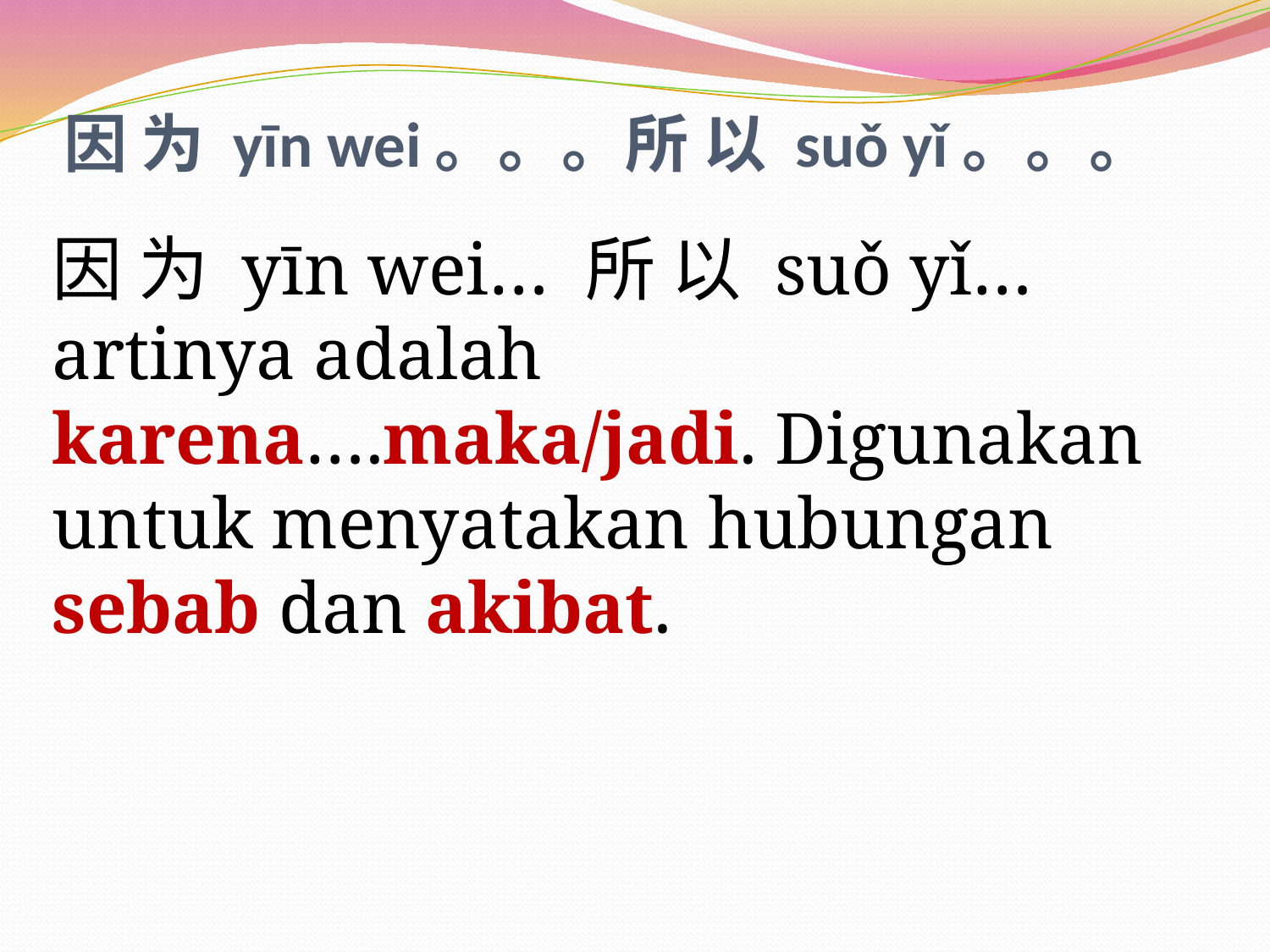

# 因 为 yīn wei。。。所 以 suǒ yǐ。。。
因 为 yīn wei… 所 以 suǒ yǐ… artinya adalah karena….maka/jadi. Digunakan untuk menyatakan hubungan sebab dan akibat.